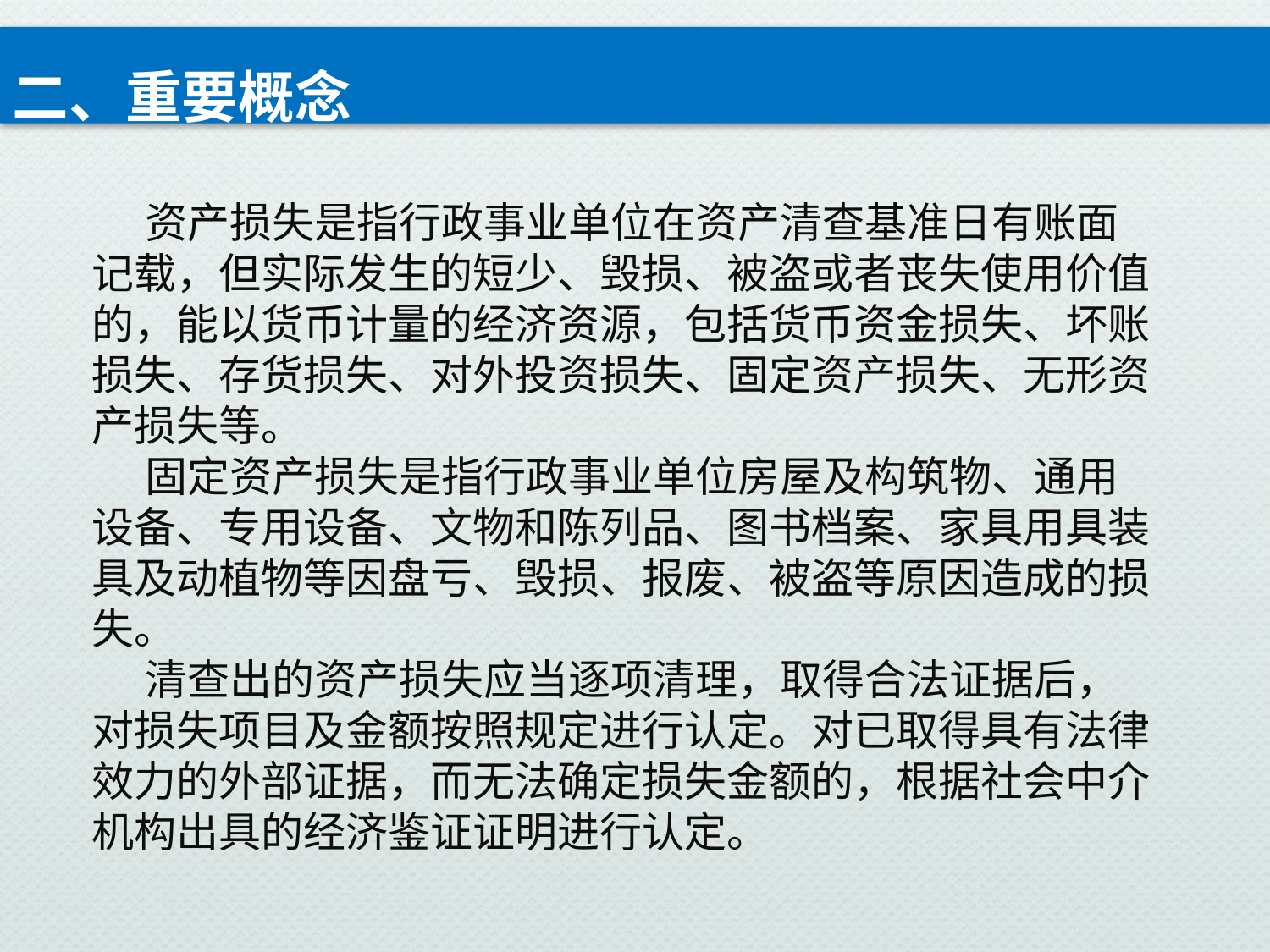

二、重要概念

资产损失是指行政事业单位在资产清查基准日有账面记载，但实际发生的短少、毁损、被盗或者丧失使用价值的，能以货币计量的经济资源，包括货币资金损失、坏账损失、存货损失、对外投资损失、固定资产损失、无形资产损失等。
固定资产损失是指行政事业单位房屋及构筑物、通用设备、专用设备、文物和陈列品、图书档案、家具用具装具及动植物等因盘亏、毁损、报废、被盗等原因造成的损失。
清查出的资产损失应当逐项清理，取得合法证据后，对损失项目及金额按照规定进行认定。对已取得具有法律效力的外部证据，而无法确定损失金额的，根据社会中介机构出具的经济鉴证证明进行认定。